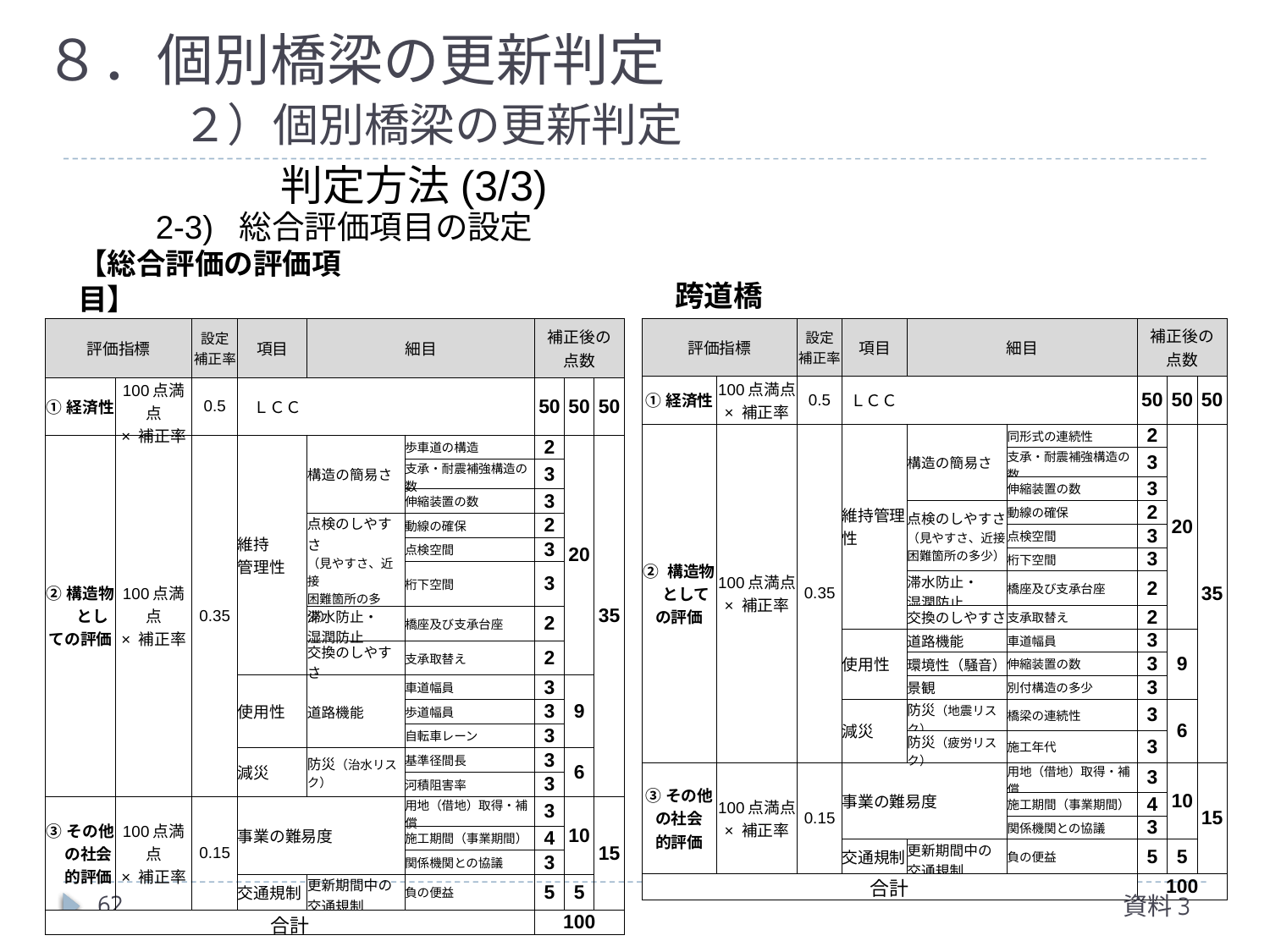

８．個別橋梁の更新判定
　　２）個別橋梁の更新判定
判定方法(3/3)
2-3)  総合評価項目の設定
【総合評価の評価項目】
　渡河橋
跨道橋
| 評価指標 |  | 設定 補正率 | 項目 | 細目 |  | 補正後の 点数 |  |  |
| --- | --- | --- | --- | --- | --- | --- | --- | --- |
| ①経済性 | 100点満点 × 補正率 | 0.5 | ＬＣＣ |  |  | 50 | 50 | 50 |
| ②構造物 　としての評価 | 100点満点 × 補正率 | 0.35 | 維持 管理性 | 構造の簡易さ | 歩車道の構造 | 2 | 20 | 35 |
|  |  |  |  |  | 支承・耐震補強構造の数 | 3 |  |  |
|  |  |  |  |  | 伸縮装置の数 | 3 |  |  |
|  |  |  |  | 点検のしやすさ （見やすさ、近接 困難箇所の多少） | 動線の確保 | 2 |  |  |
|  |  |  |  |  | 点検空間 | 3 |  |  |
|  |  |  |  |  | 桁下空間 | 3 |  |  |
|  |  |  |  | 滞水防止・ 湿潤防止 | 橋座及び支承台座 | 2 |  |  |
|  |  |  |  | 交換のしやすさ | 支承取替え | 2 |  |  |
|  |  |  | 使用性 | 道路機能 | 車道幅員 | 3 | 9 |  |
|  |  |  |  |  | 歩道幅員 | 3 |  |  |
|  |  |  |  |  | 自転車レーン | 3 |  |  |
|  |  |  | 減災 | 防災（治水リスク） | 基準径間長 | 3 | 6 |  |
|  |  |  |  |  | 河積阻害率 | 3 |  |  |
| ③その他 　の社会 　的評価 | 100点満点 × 補正率 | 0.15 | 事業の難易度 |  | 用地（借地）取得・補償 | 3 | 10 | 15 |
|  |  |  |  |  | 施工期間（事業期間） | 4 |  |  |
|  |  |  |  |  | 関係機関との協議 | 3 |  |  |
|  |  |  | 交通規制 | 更新期間中の 交通規制 | 負の便益 | 5 | 5 |  |
| 合計 |  |  |  |  |  | 100 |  |  |
| 評価指標 |  | 設定 補正率 | 項目 | 細目 |  | 補正後の 点数 |  |  |
| --- | --- | --- | --- | --- | --- | --- | --- | --- |
| ①経済性 | 100点満点 × 補正率 | 0.5 | ＬＣＣ |  |  | 50 | 50 | 50 |
| ② 構造物 としての評価 | 100点満点 × 補正率 | 0.35 | 維持管理性 | 構造の簡易さ | 同形式の連続性 | 2 | 20 | 35 |
|  |  |  |  |  | 支承・耐震補強構造の数 | 3 |  |  |
|  |  |  |  |  | 伸縮装置の数 | 3 |  |  |
|  |  |  |  | 点検のしやすさ （見やすさ、近接困難箇所の多少） | 動線の確保 | 2 |  |  |
|  |  |  |  |  | 点検空間 | 3 |  |  |
|  |  |  |  |  | 桁下空間 | 3 |  |  |
|  |  |  |  | 滞水防止・ 湿潤防止 | 橋座及び支承台座 | 2 |  |  |
|  |  |  |  | 交換のしやすさ | 支承取替え | 2 |  |  |
|  |  |  | 使用性 | 道路機能 | 車道幅員 | 3 | 9 |  |
|  |  |  |  | 環境性（騒音） | 伸縮装置の数 | 3 |  |  |
|  |  |  |  | 景観 | 別付構造の多少 | 3 |  |  |
|  |  |  | 減災 | 防災（地震リスク） | 橋梁の連続性 | 3 | 6 |  |
|  |  |  |  | 防災（疲労リスク） | 施工年代 | 3 |  |  |
| ③その他 の社会 的評価 | 100点満点 × 補正率 | 0.15 | 事業の難易度 |  | 用地（借地）取得・補償 | 3 | 10 | 15 |
|  |  |  |  |  | 施工期間（事業期間） | 4 |  |  |
|  |  |  |  |  | 関係機関との協議 | 3 |  |  |
|  |  |  | 交通規制 | 更新期間中の 交通規制 | 負の便益 | 5 | 5 |  |
| 合計 |  |  |  |  |  | 100 |  |  |
62
資料3